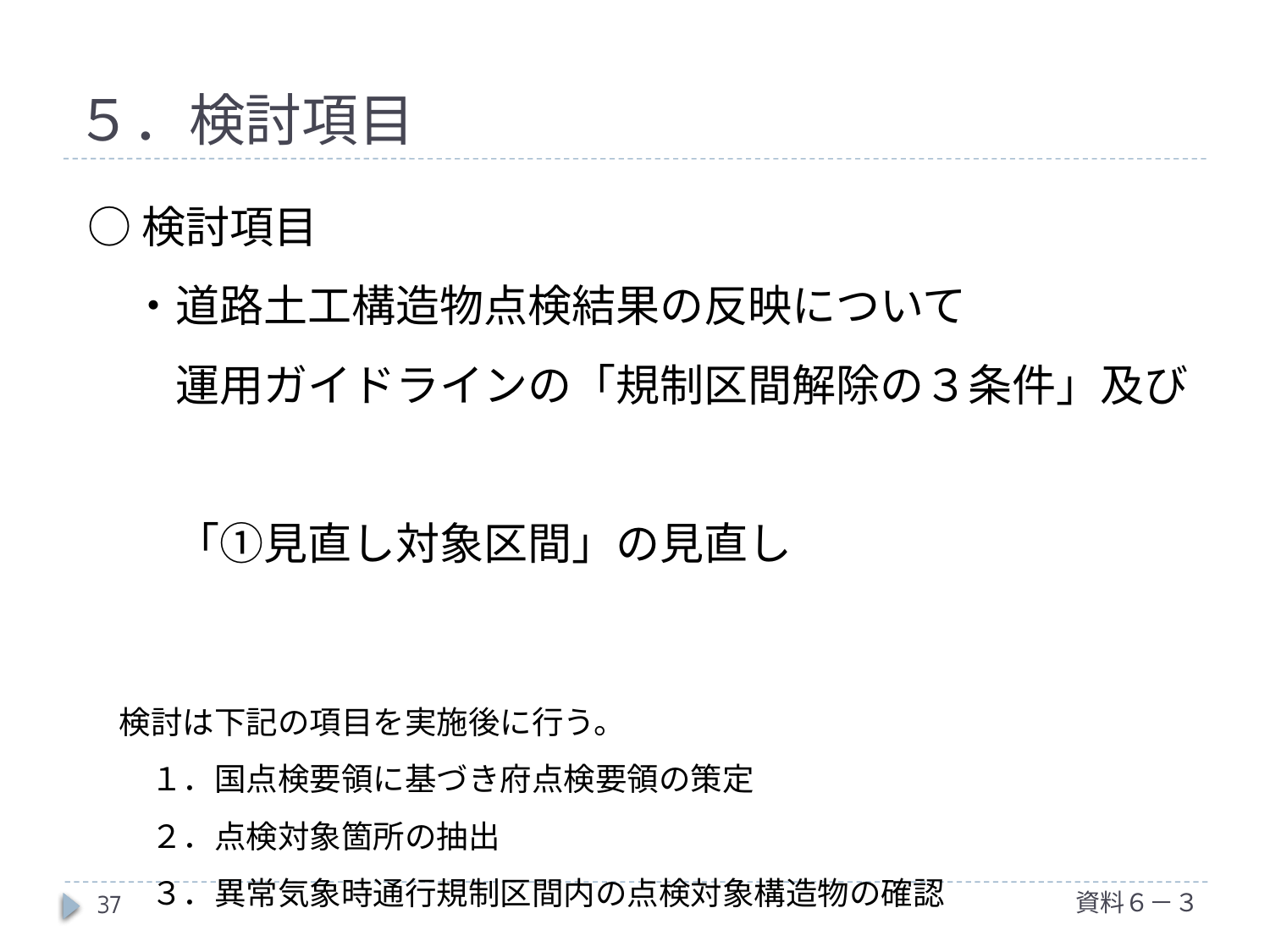

# ５．検討項目
○検討項目
　・道路土工構造物点検結果の反映について
　　運用ガイドラインの「規制区間解除の３条件」及び
　　「①見直し対象区間」の見直し

　検討は下記の項目を実施後に行う。
　　１．国点検要領に基づき府点検要領の策定
　　２．点検対象箇所の抽出
　　３．異常気象時通行規制区間内の点検対象構造物の確認
資料６－３
37